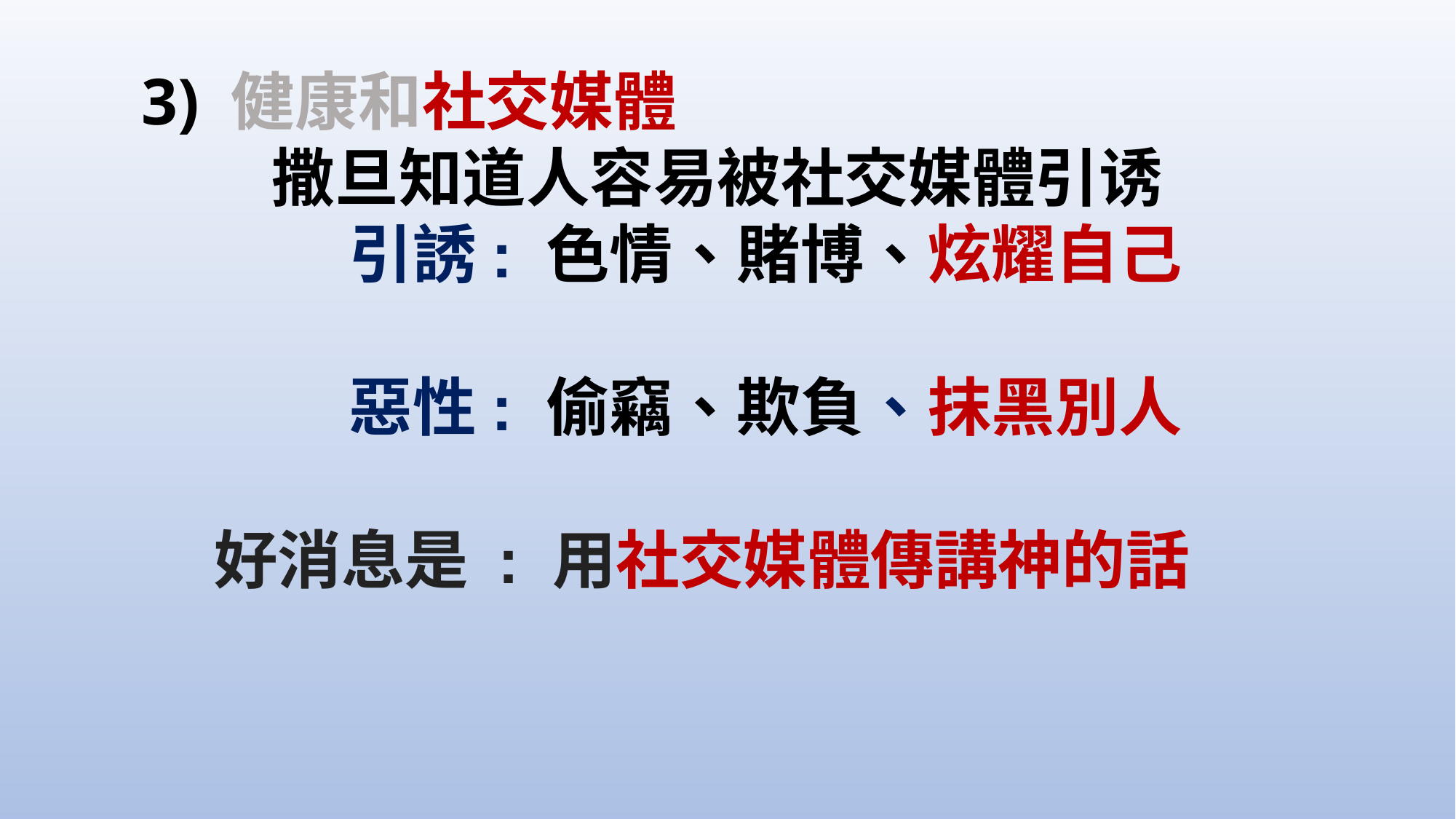

3) 健康和社交媒體
        撒旦知道人容易被社交媒體引诱
			  引誘: 色情、賭博、炫耀自己
			  惡性: 偷竊、欺負、抹黑別人

    好消息是 : 用社交媒體傳講神的話